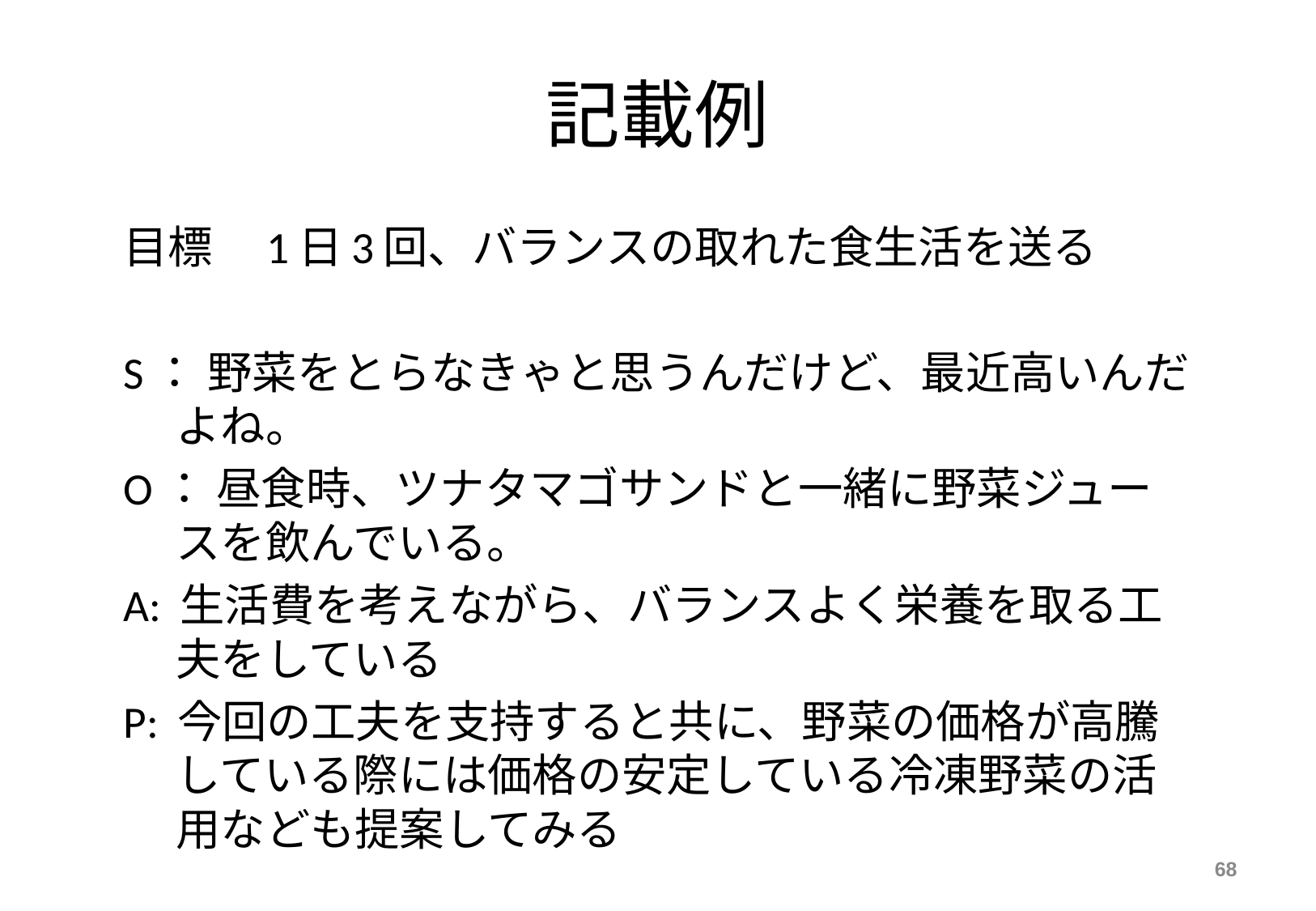

# 記載例
目標　1日3回、バランスの取れた食生活を送る

S： 野菜をとらなきゃと思うんだけど、最近高いんだよね。
O： 昼食時、ツナタマゴサンドと一緒に野菜ジュースを飲んでいる。
A: 生活費を考えながら、バランスよく栄養を取る工夫をしている
P: 今回の工夫を支持すると共に、野菜の価格が高騰している際には価格の安定している冷凍野菜の活用なども提案してみる
68